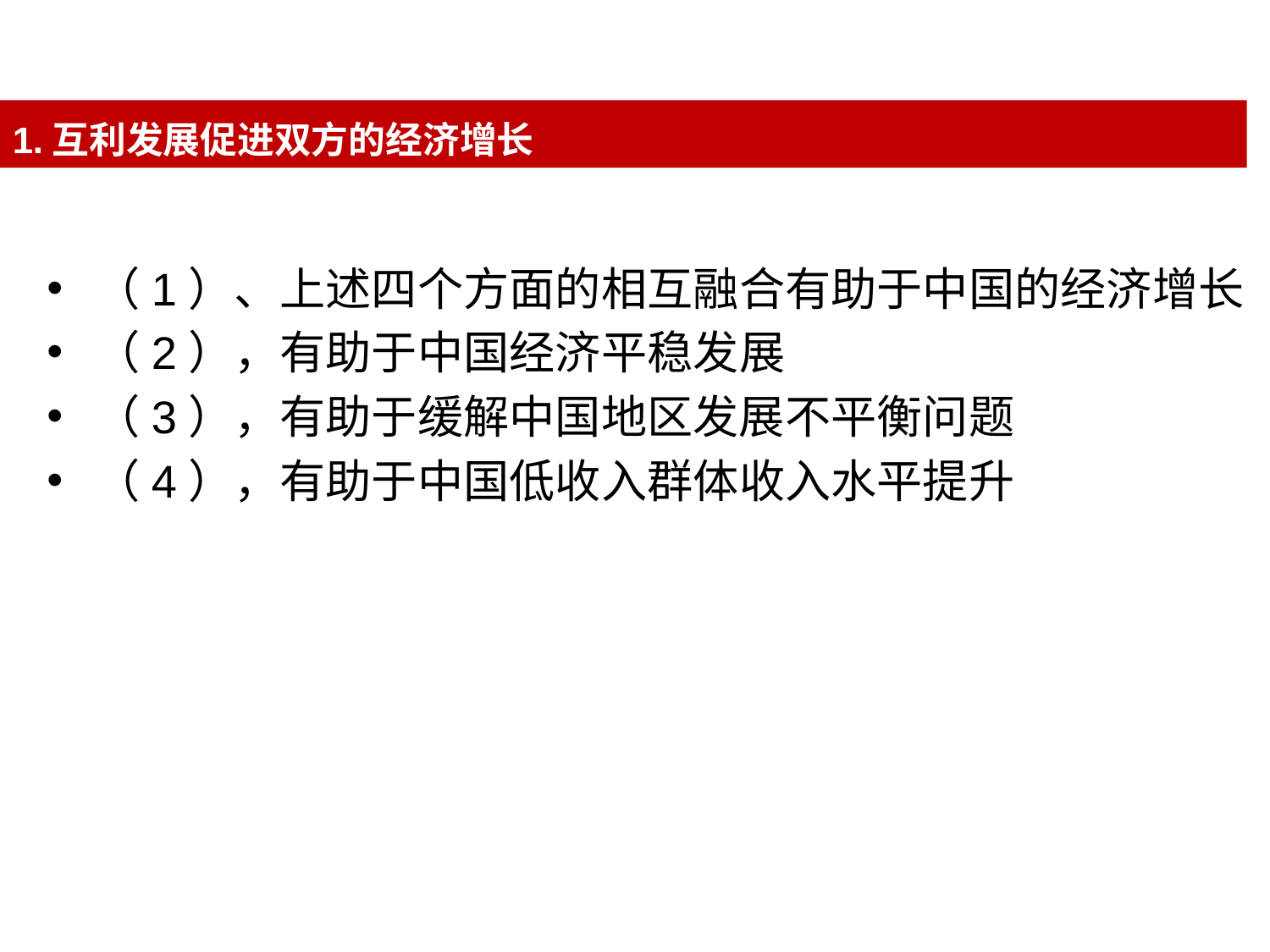

1.互利发展促进双方的经济增长
（1）、上述四个方面的相互融合有助于中国的经济增长
（2），有助于中国经济平稳发展
（3），有助于缓解中国地区发展不平衡问题
（4），有助于中国低收入群体收入水平提升